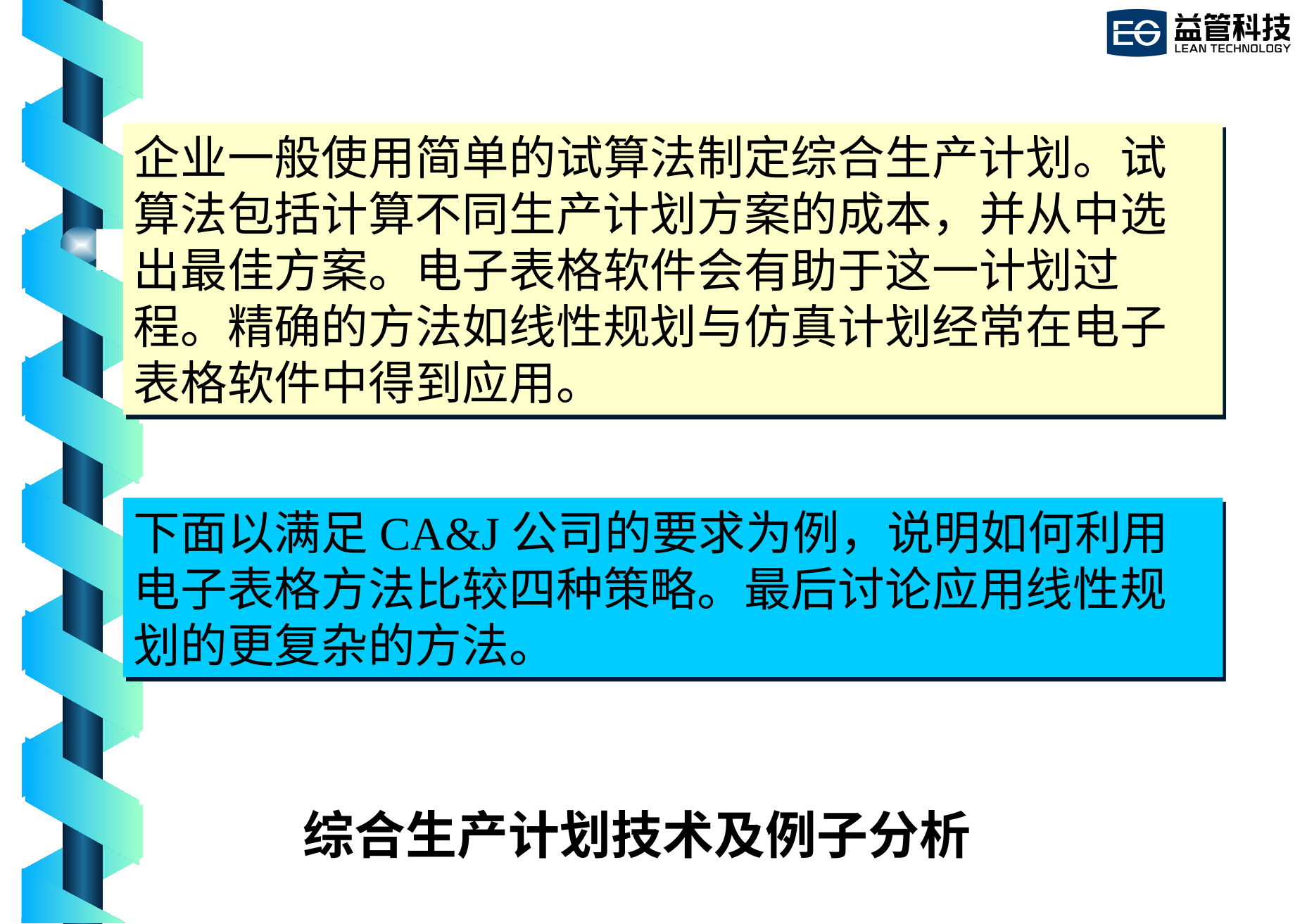

企业一般使用简单的试算法制定综合生产计划。试算法包括计算不同生产计划方案的成本，并从中选出最佳方案。电子表格软件会有助于这一计划过程。精确的方法如线性规划与仿真计划经常在电子表格软件中得到应用。
下面以满足CA&J公司的要求为例，说明如何利用电子表格方法比较四种策略。最后讨论应用线性规划的更复杂的方法。
# 综合生产计划技术及例子分析